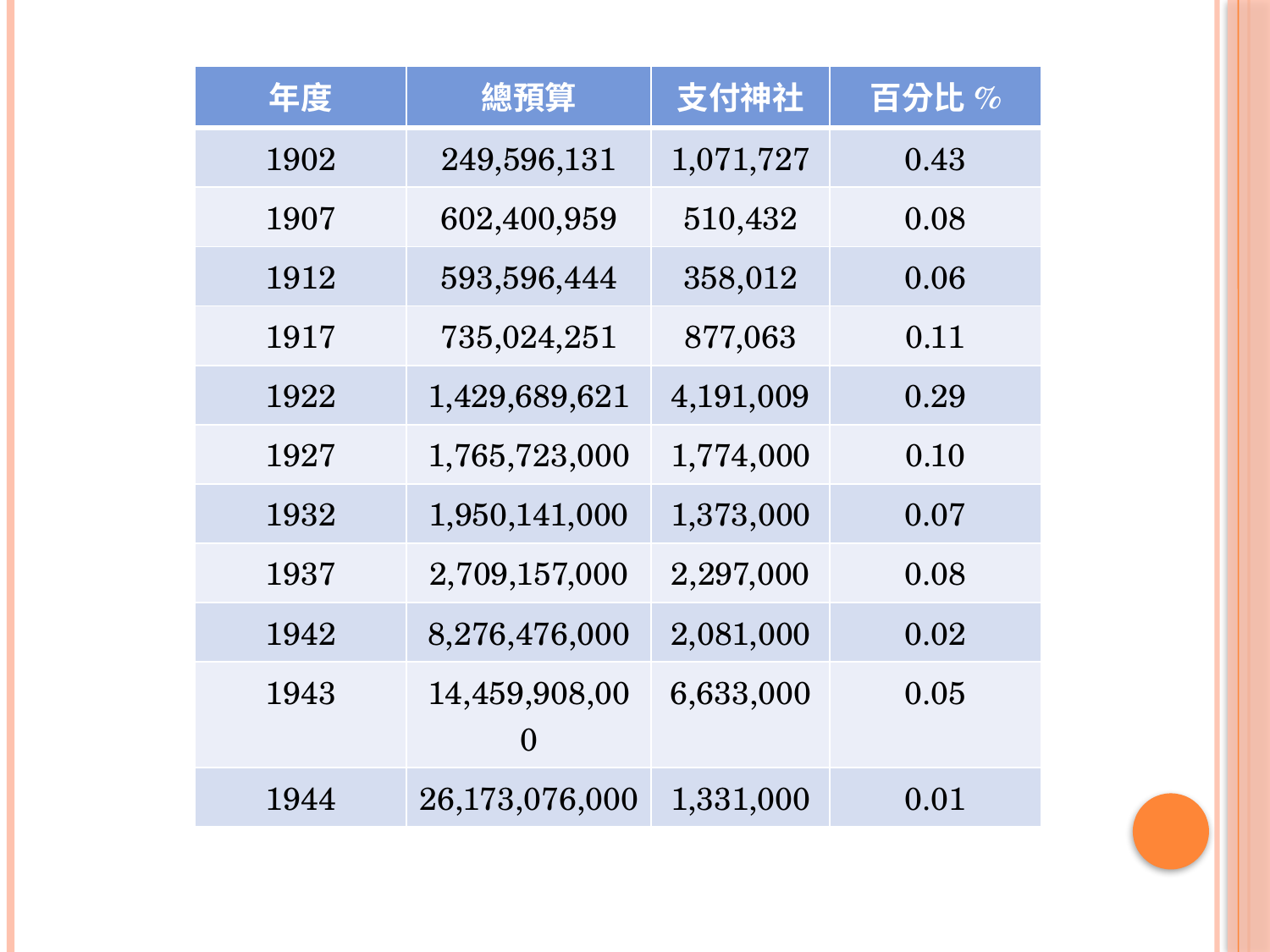

政府對神社資助佔總預算的百分比（表一）

| 年度 | 總預算 | 支付神社 | 百分比% |
| --- | --- | --- | --- |
| 1902 | 249,596,131 | 1,071,727 | 0.43 |
| 1907 | 602,400,959 | 510,432 | 0.08 |
| 1912 | 593,596,444 | 358,012 | 0.06 |
| 1917 | 735,024,251 | 877,063 | 0.11 |
| 1922 | 1,429,689,621 | 4,191,009 | 0.29 |
| 1927 | 1,765,723,000 | 1,774,000 | 0.10 |
| 1932 | 1,950,141,000 | 1,373,000 | 0.07 |
| 1937 | 2,709,157,000 | 2,297,000 | 0.08 |
| 1942 | 8,276,476,000 | 2,081,000 | 0.02 |
| 1943 | 14,459,908,000 | 6,633,000 | 0.05 |
| 1944 | 26,173,076,000 | 1,331,000 | 0.01 |